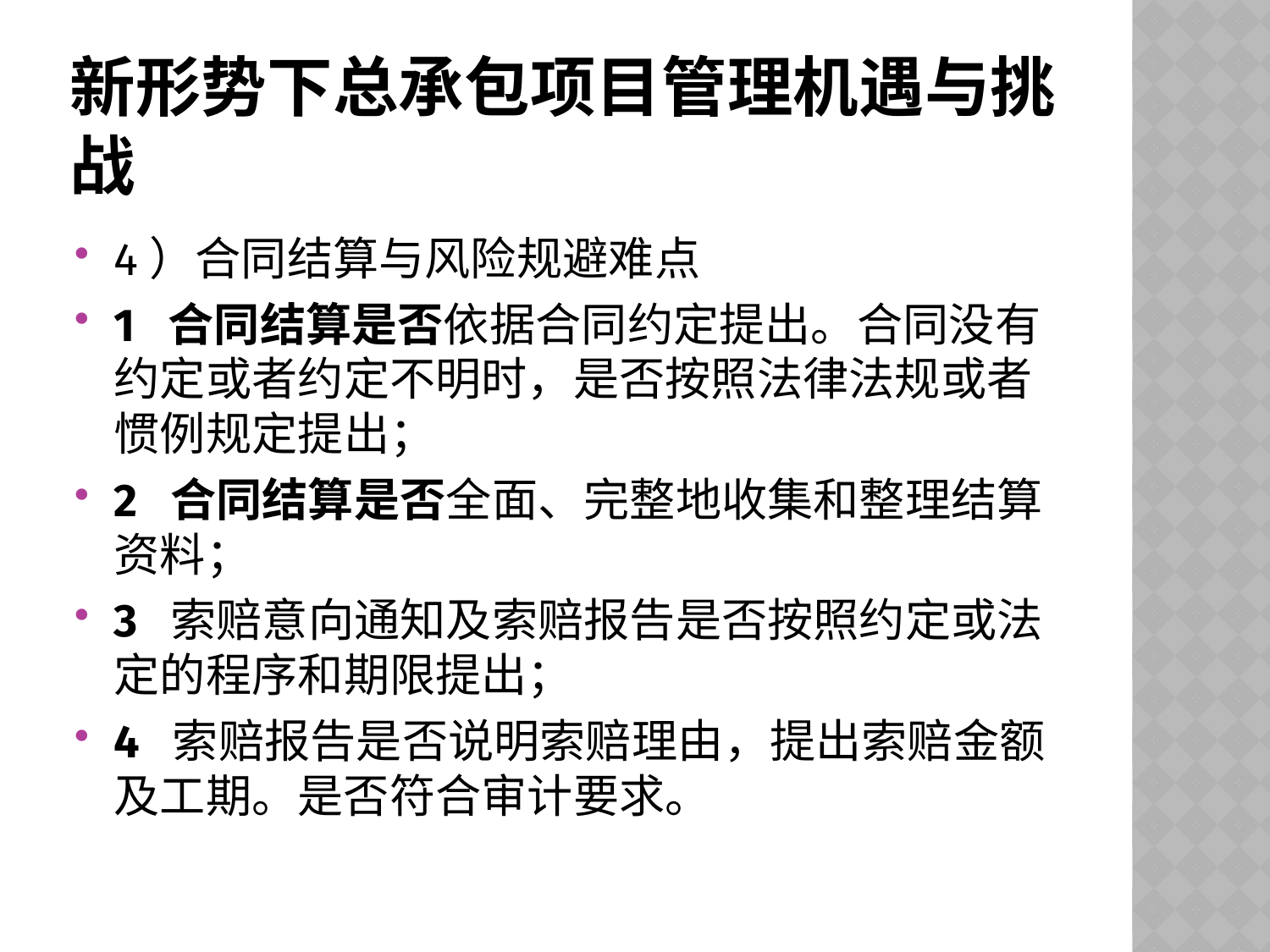

# 新形势下总承包项目管理机遇与挑战
4）合同结算与风险规避难点
1  合同结算是否依据合同约定提出。合同没有约定或者约定不明时，是否按照法律法规或者惯例规定提出；
2  合同结算是否全面、完整地收集和整理结算资料；
3  索赔意向通知及索赔报告是否按照约定或法定的程序和期限提出；
4  索赔报告是否说明索赔理由，提出索赔金额及工期。是否符合审计要求。